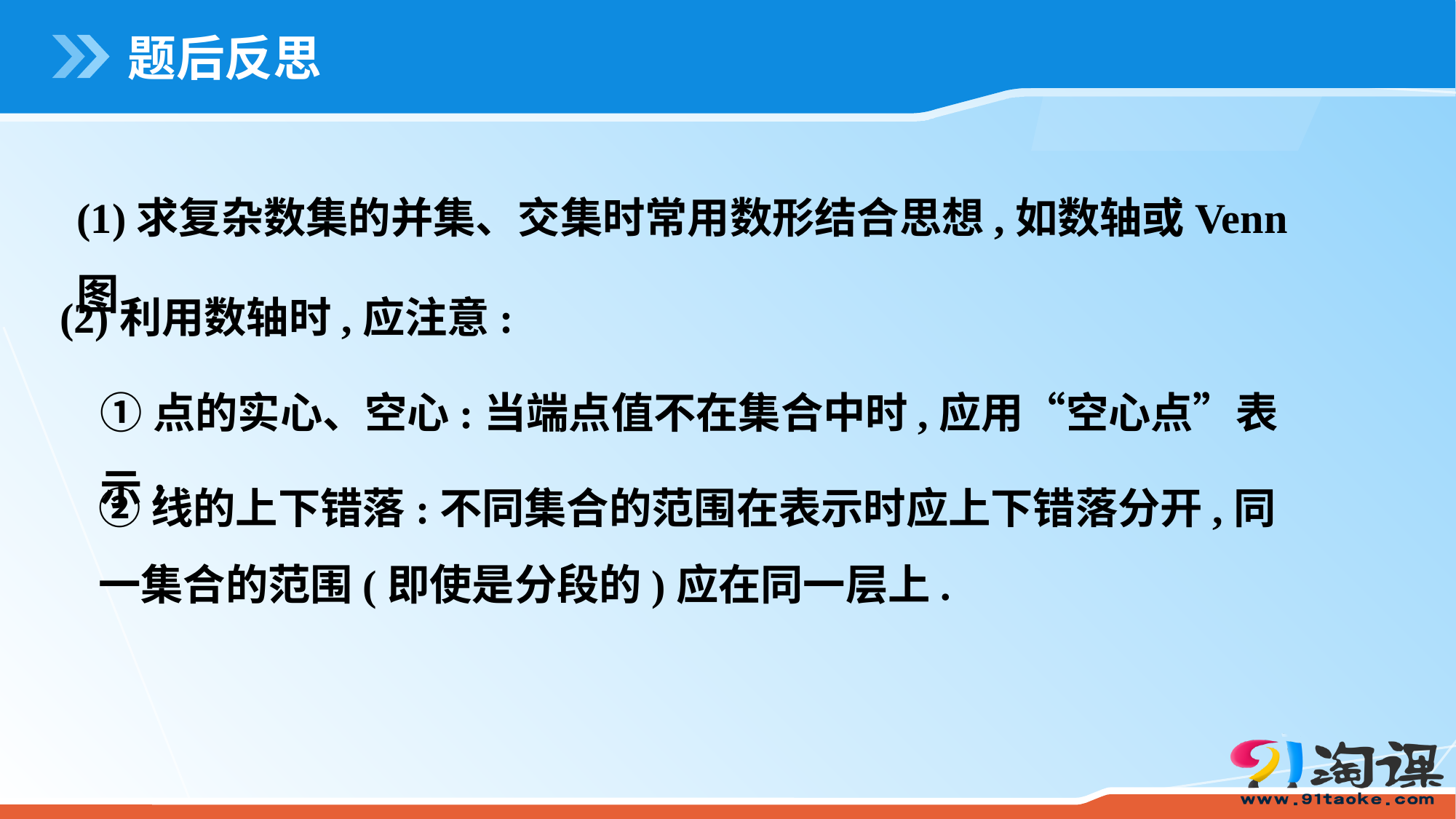

# 题后反思
(1)求复杂数集的并集、交集时常用数形结合思想,如数轴或Venn图.
(2)利用数轴时,应注意:
①点的实心、空心:当端点值不在集合中时,应用“空心点”表示;
②线的上下错落:不同集合的范围在表示时应上下错落分开,同一集合的范围(即使是分段的)应在同一层上.